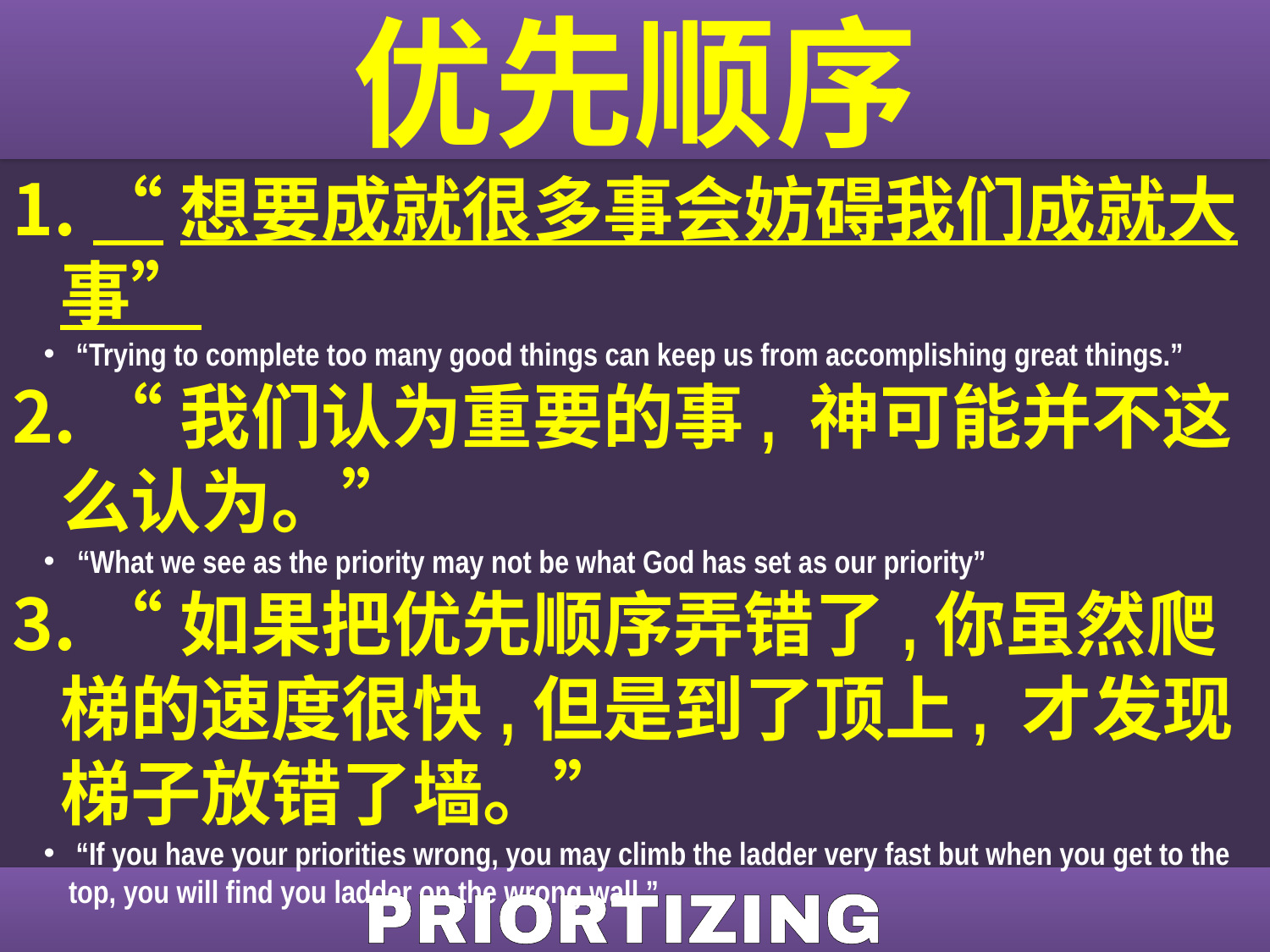

# 优先顺序
 “想要成就很多事会妨碍我们成就大事”
 “Trying to complete too many good things can keep us from accomplishing great things.”
 “我们认为重要的事, 神可能并不这么认为。”
“What we see as the priority may not be what God has set as our priority”
 “如果把优先顺序弄错了,你虽然爬梯的速度很快,但是到了顶上, 才发现梯子放错了墙。”
 “If you have your priorities wrong, you may climb the ladder very fast but when you get to the top, you will find you ladder on the wrong wall.”
PRIORTIZING